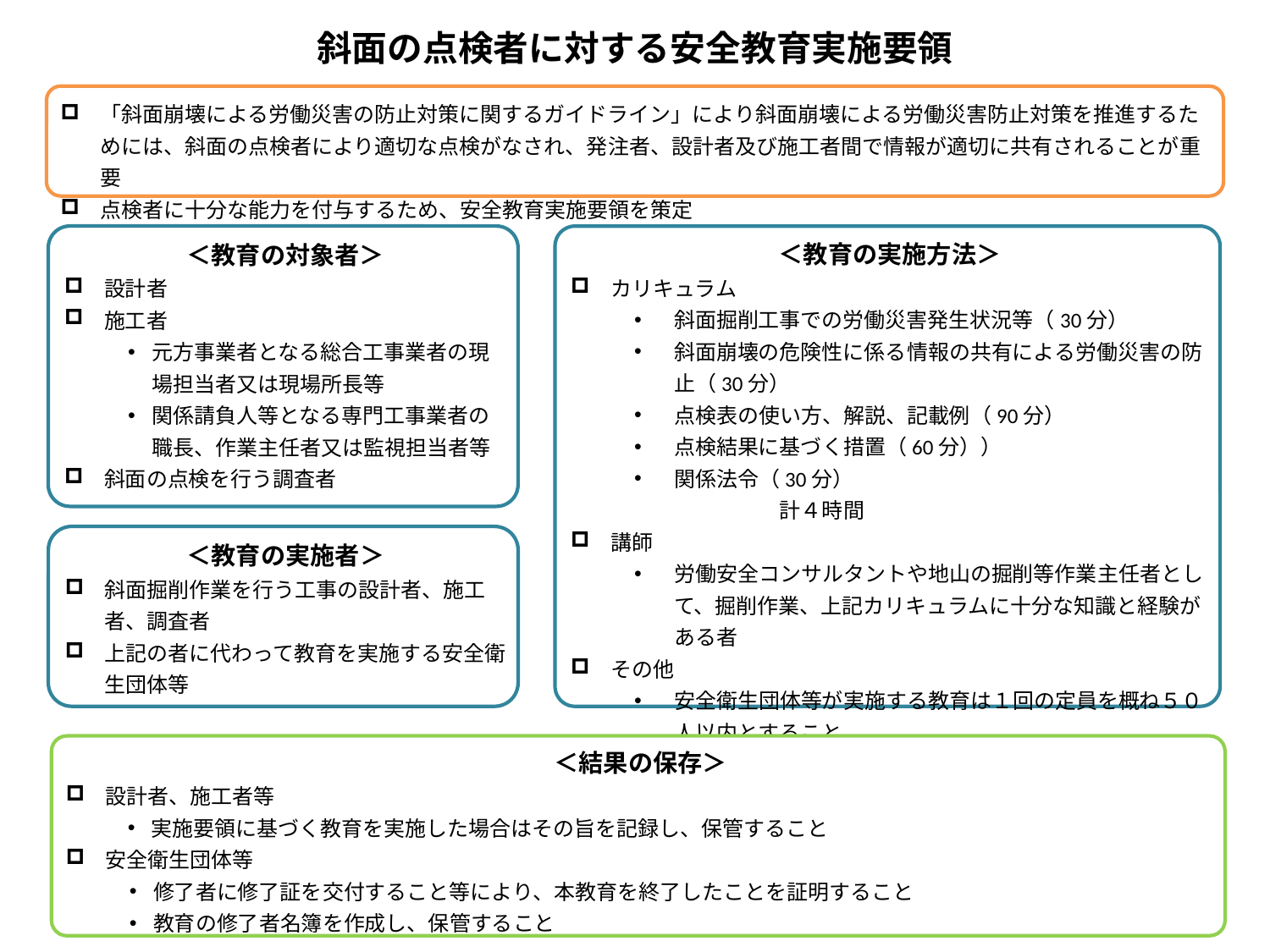

斜面の点検者に対する安全教育実施要領
「斜面崩壊による労働災害の防止対策に関するガイドライン」により斜面崩壊による労働災害防止対策を推進するためには、斜面の点検者により適切な点検がなされ、発注者、設計者及び施工者間で情報が適切に共有されることが重要
点検者に十分な能力を付与するため、安全教育実施要領を策定
＜教育の実施方法＞
カリキュラム
斜面掘削工事での労働災害発生状況等（30分）
斜面崩壊の危険性に係る情報の共有による労働災害の防止（30分）
点検表の使い方、解説、記載例（90分）
点検結果に基づく措置（60分））
関係法令（30分）　　　　　　　　　　　　　　　　　　　　　計４時間
講師
労働安全コンサルタントや地山の掘削等作業主任者として、掘削作業、上記カリキュラムに十分な知識と経験がある者
その他
安全衛生団体等が実施する教育は１回の定員を概ね５０人以内とすること
＜教育の対象者＞
設計者
施工者
元方事業者となる総合工事業者の現場担当者又は現場所長等
関係請負人等となる専門工事業者の職長、作業主任者又は監視担当者等
斜面の点検を行う調査者
＜教育の実施者＞
斜面掘削作業を行う工事の設計者、施工者、調査者
上記の者に代わって教育を実施する安全衛生団体等
＜結果の保存＞
設計者、施工者等
実施要領に基づく教育を実施した場合はその旨を記録し、保管すること
安全衛生団体等
修了者に修了証を交付すること等により、本教育を終了したことを証明すること
教育の修了者名簿を作成し、保管すること